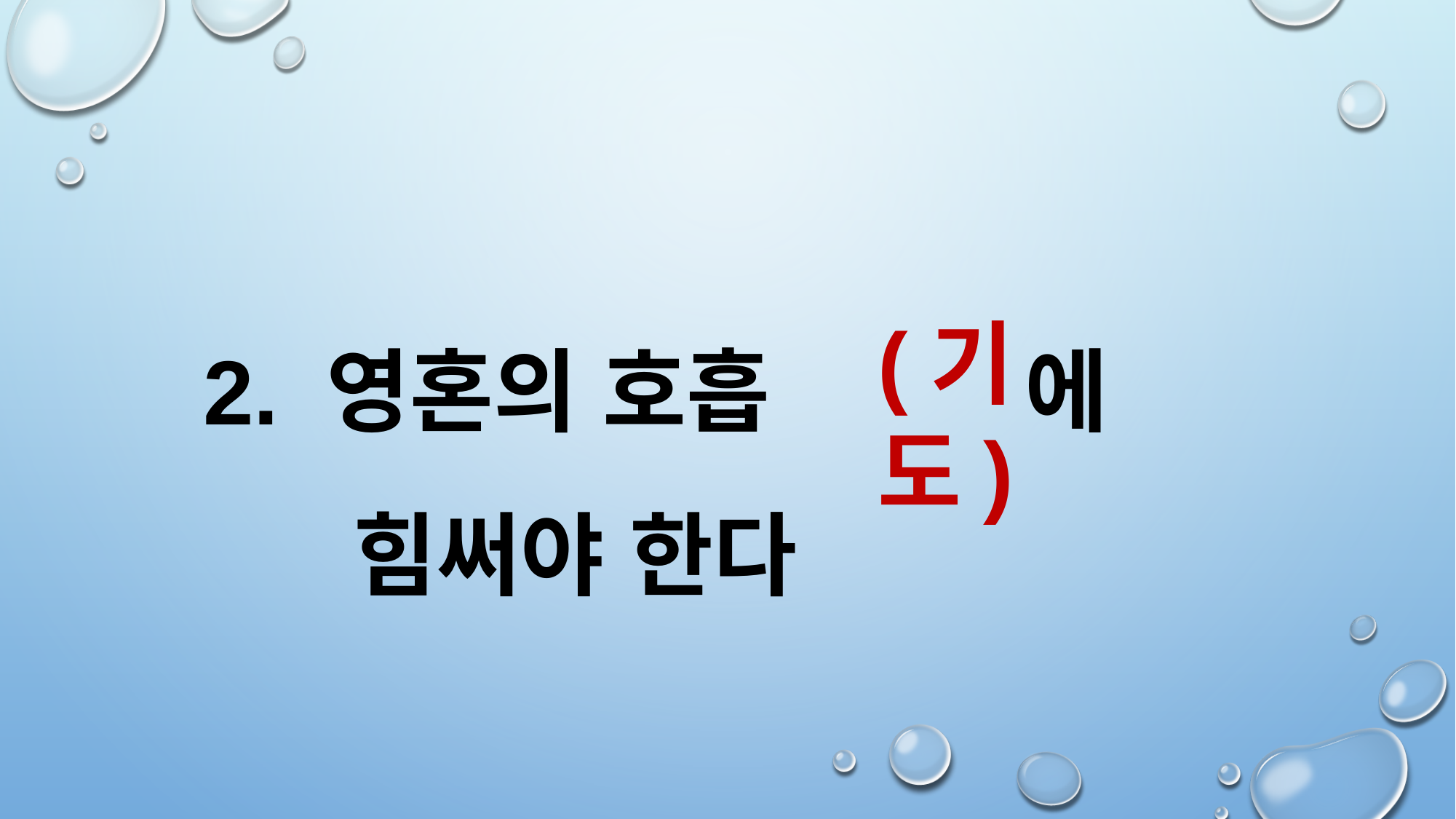

2. 영혼의 호흡          에
       힘써야 한다
(기도)